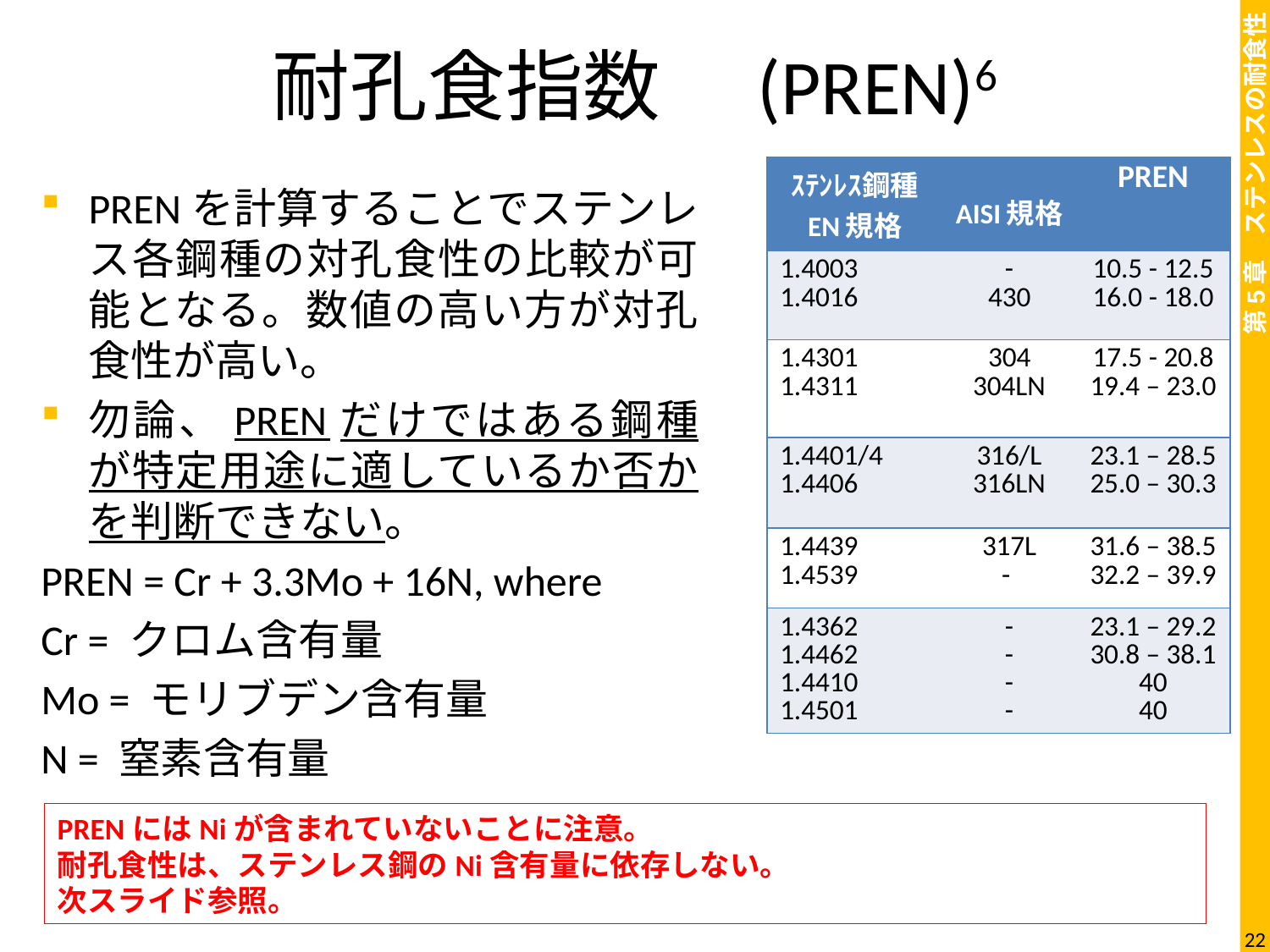

# 耐孔食指数　(PREN)6
| ｽﾃﾝﾚｽ鋼種 EN規格 | AISI規格 | PREN |
| --- | --- | --- |
| 1.4003 1.4016 | - 430 | 10.5 - 12.5 16.0 - 18.0 |
| 1.4301 1.4311 | 304 304LN | 17.5 - 20.8 19.4 – 23.0 |
| 1.4401/4 1.4406 | 316/L 316LN | 23.1 – 28.5 25.0 – 30.3 |
| 1.4439 1.4539 | 317L - | 31.6 – 38.5 32.2 – 39.9 |
| 1.4362 1.4462 1.4410 1.4501 | - - - - | 23.1 – 29.2 30.8 – 38.1 40 40 |
PRENを計算することでステンレス各鋼種の対孔食性の比較が可能となる。数値の高い方が対孔食性が高い。
勿論、PRENだけではある鋼種が特定用途に適しているか否かを判断できない。
PREN = Cr + 3.3Mo + 16N, where
Cr = クロム含有量
Mo = モリブデン含有量
N = 窒素含有量
PRENにはNiが含まれていないことに注意。
耐孔食性は、ステンレス鋼のNi含有量に依存しない。
次スライド参照。
22